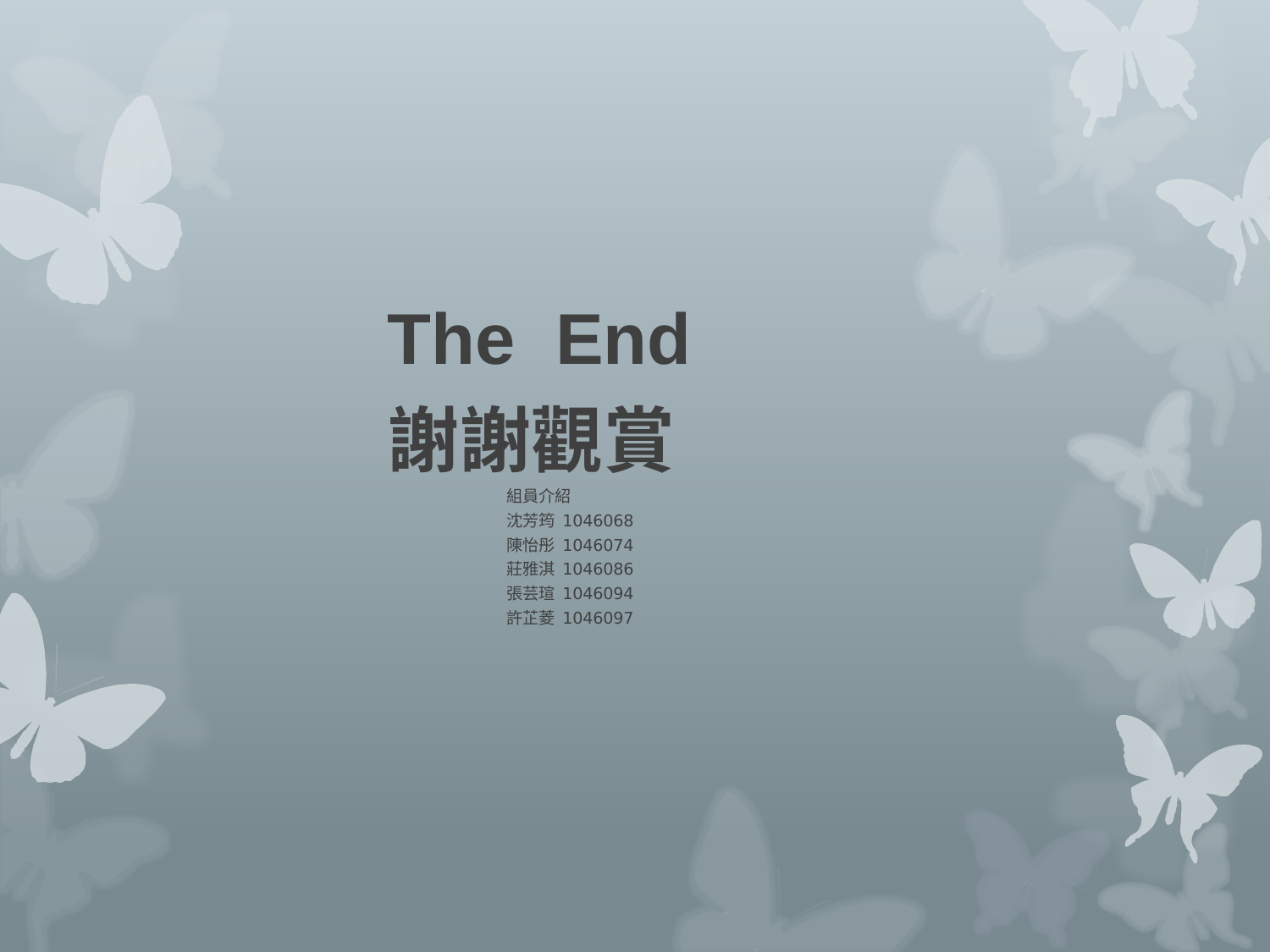

The  End
謝謝觀賞
組員介紹
沈芳筠  1046068
陳怡彤  1046074
莊雅淇  1046086
張芸瑄  1046094
許芷菱  1046097